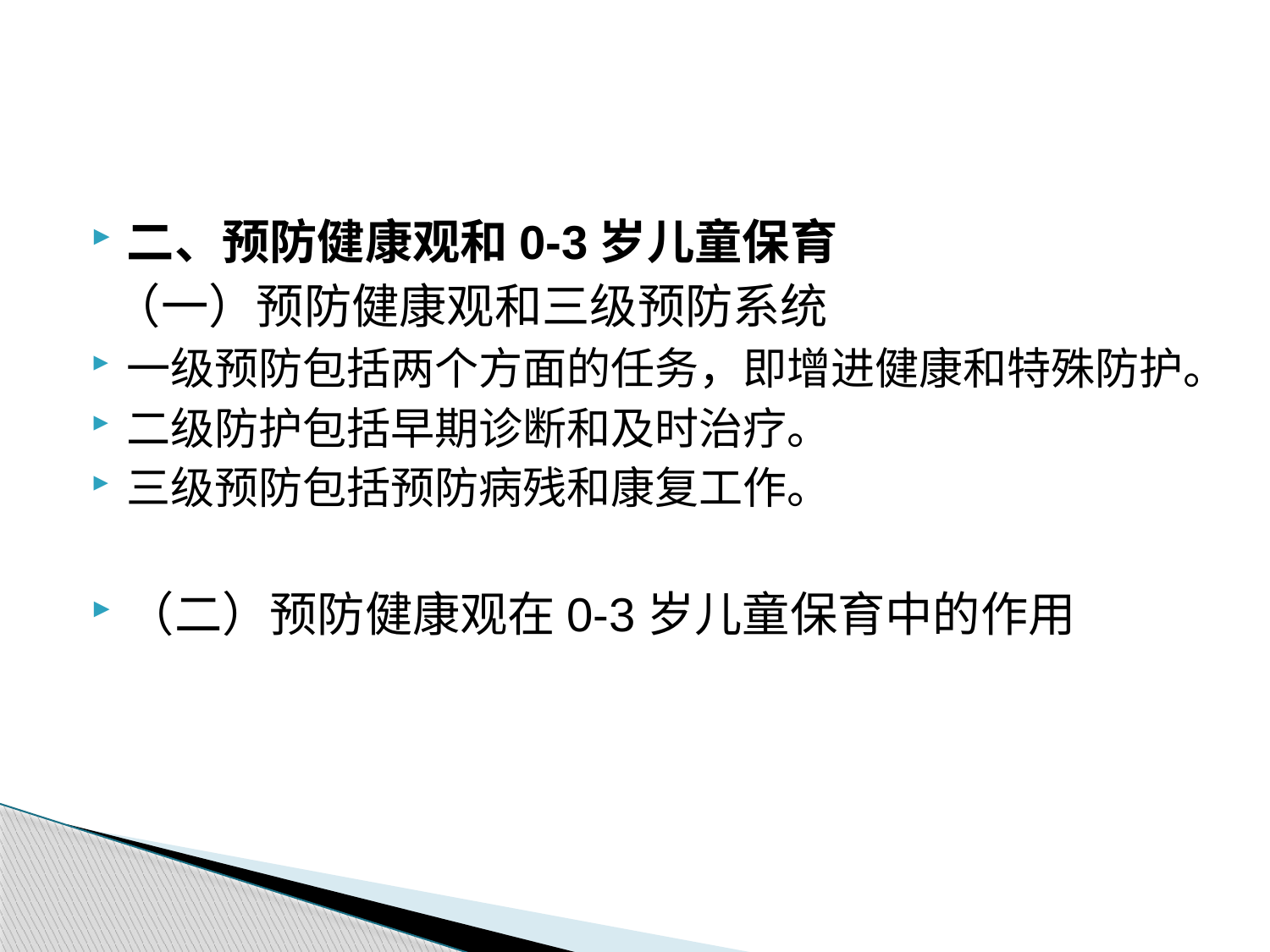

二、预防健康观和0-3岁儿童保育
 （一）预防健康观和三级预防系统
一级预防包括两个方面的任务，即增进健康和特殊防护。
二级防护包括早期诊断和及时治疗。
三级预防包括预防病残和康复工作。

（二）预防健康观在0-3岁儿童保育中的作用

#